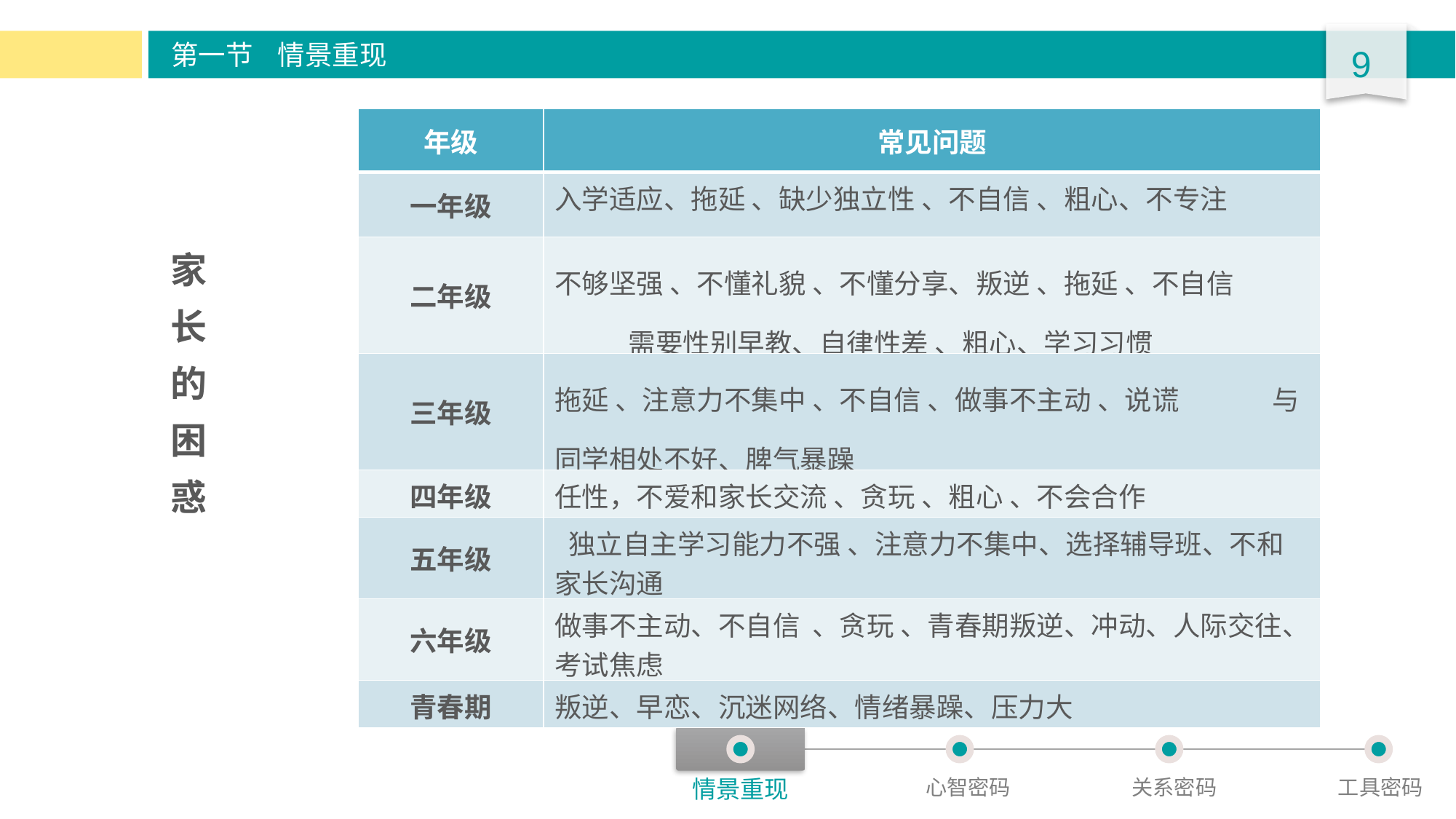

第一节    情景重现
| 年级 | 常见问题 |
| --- | --- |
| 一年级 | 入学适应、拖延 、缺少独立性 、不自信 、粗心、不专注 |
| 二年级 | 不够坚强 、不懂礼貌 、不懂分享、叛逆 、拖延 、不自信 需要性别早教、自律性差 、粗心、学习习惯 |
| 三年级 | 拖延 、注意力不集中 、不自信 、做事不主动 、说谎 与同学相处不好、脾气暴躁 |
| 四年级 | 任性，不爱和家长交流 、贪玩 、粗心 、不会合作 |
| 五年级 | 独立自主学习能力不强 、注意力不集中、选择辅导班、不和家长沟通 |
| 六年级 | 做事不主动、不自信 、贪玩 、青春期叛逆、冲动、人际交往、考试焦虑 |
| 青春期 | 叛逆、早恋、沉迷网络、情绪暴躁、压力大 |
家
长
的
困
惑